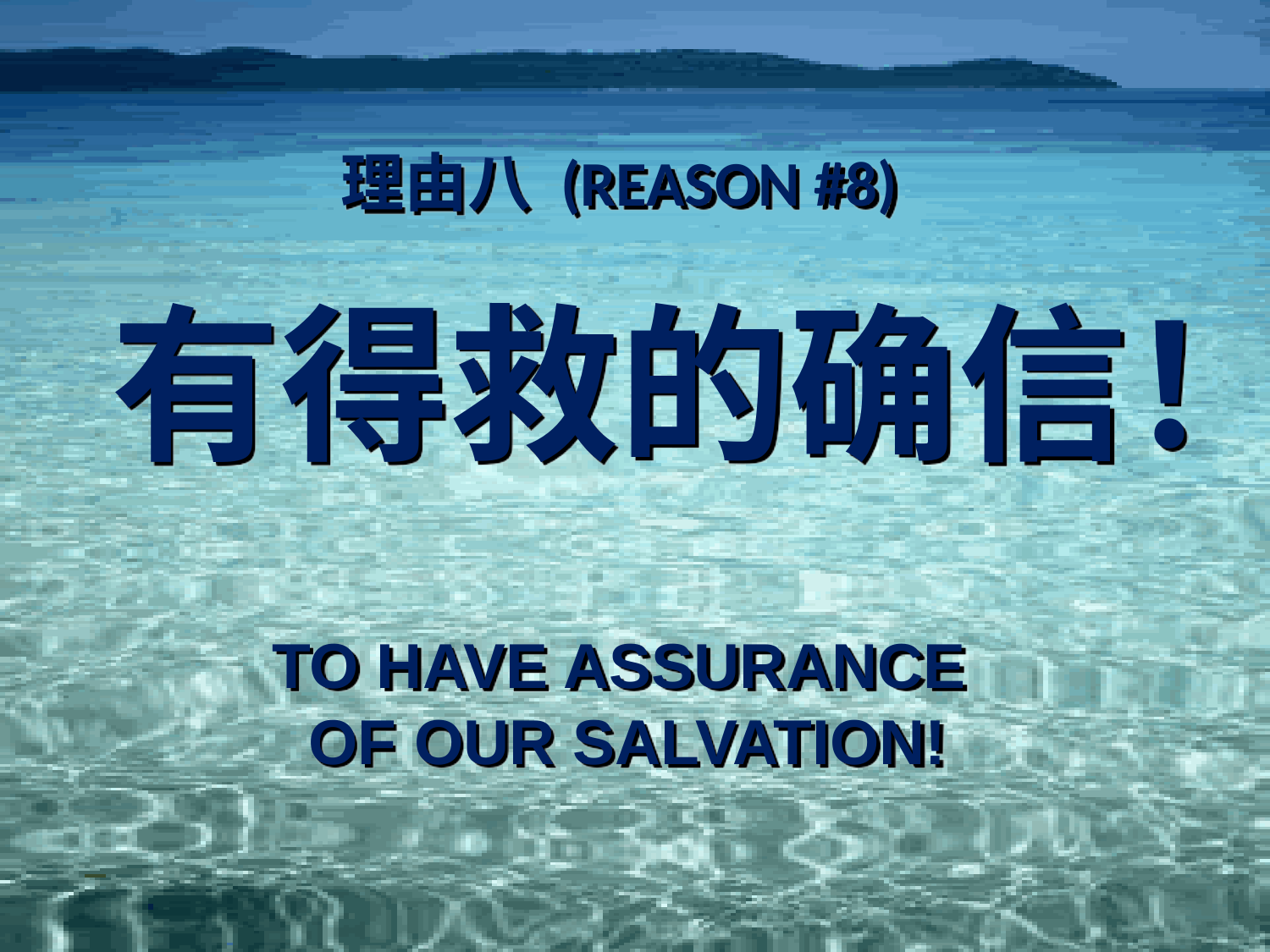

# 理由八 (Reason #8) 有得救的确信！ To have assurance of our salvation!